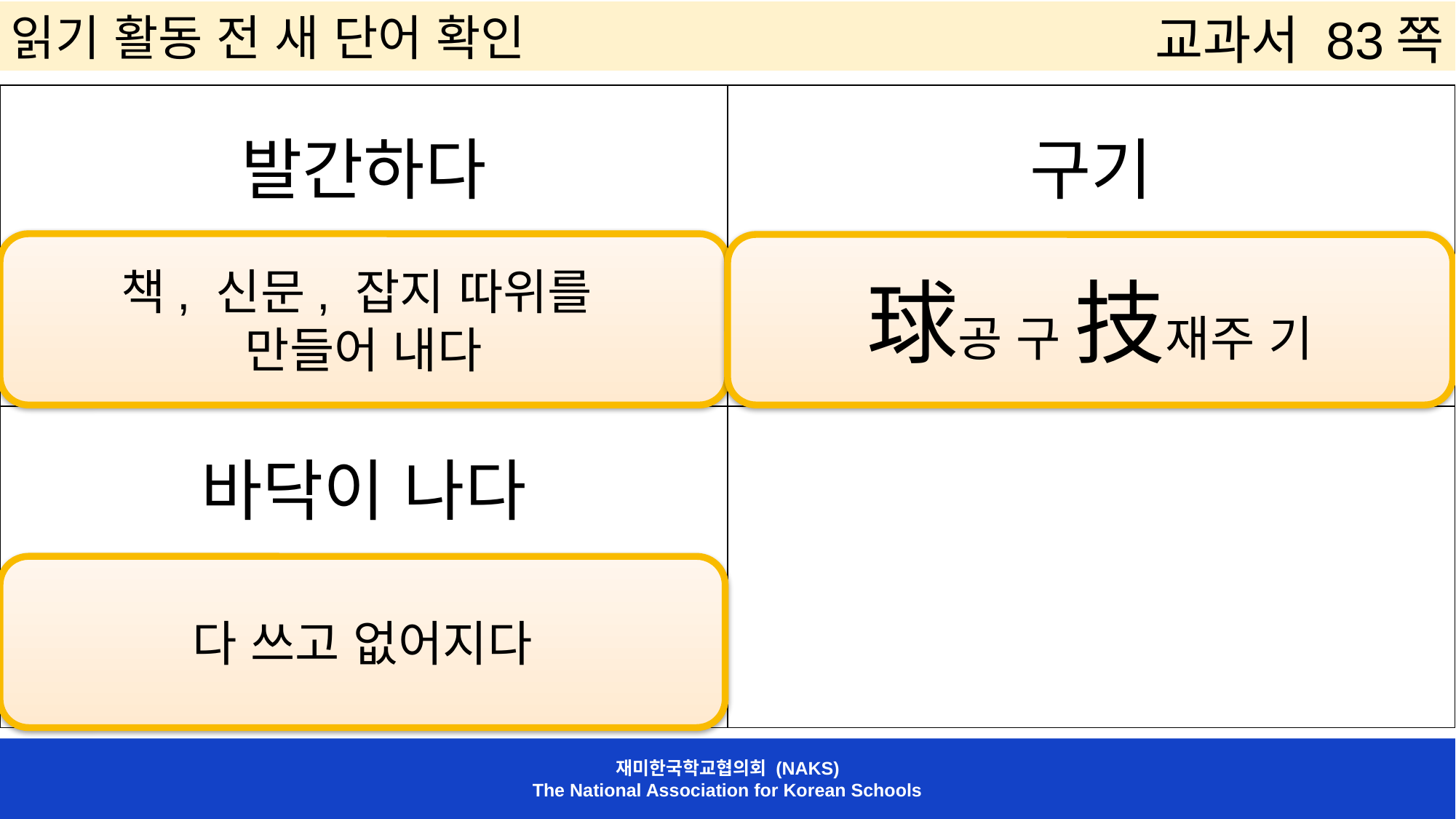

읽기 활동 전 새 단어 확인
교과서 83쪽
| 발간하다 | 구기 |
| --- | --- |
| 바닥이 나다 |  |
책, 신문, 잡지 따위를
만들어 내다
球공 구 技재주 기
다 쓰고 없어지다
재미한국학교협의회 (NAKS)
The National Association for Korean Schools